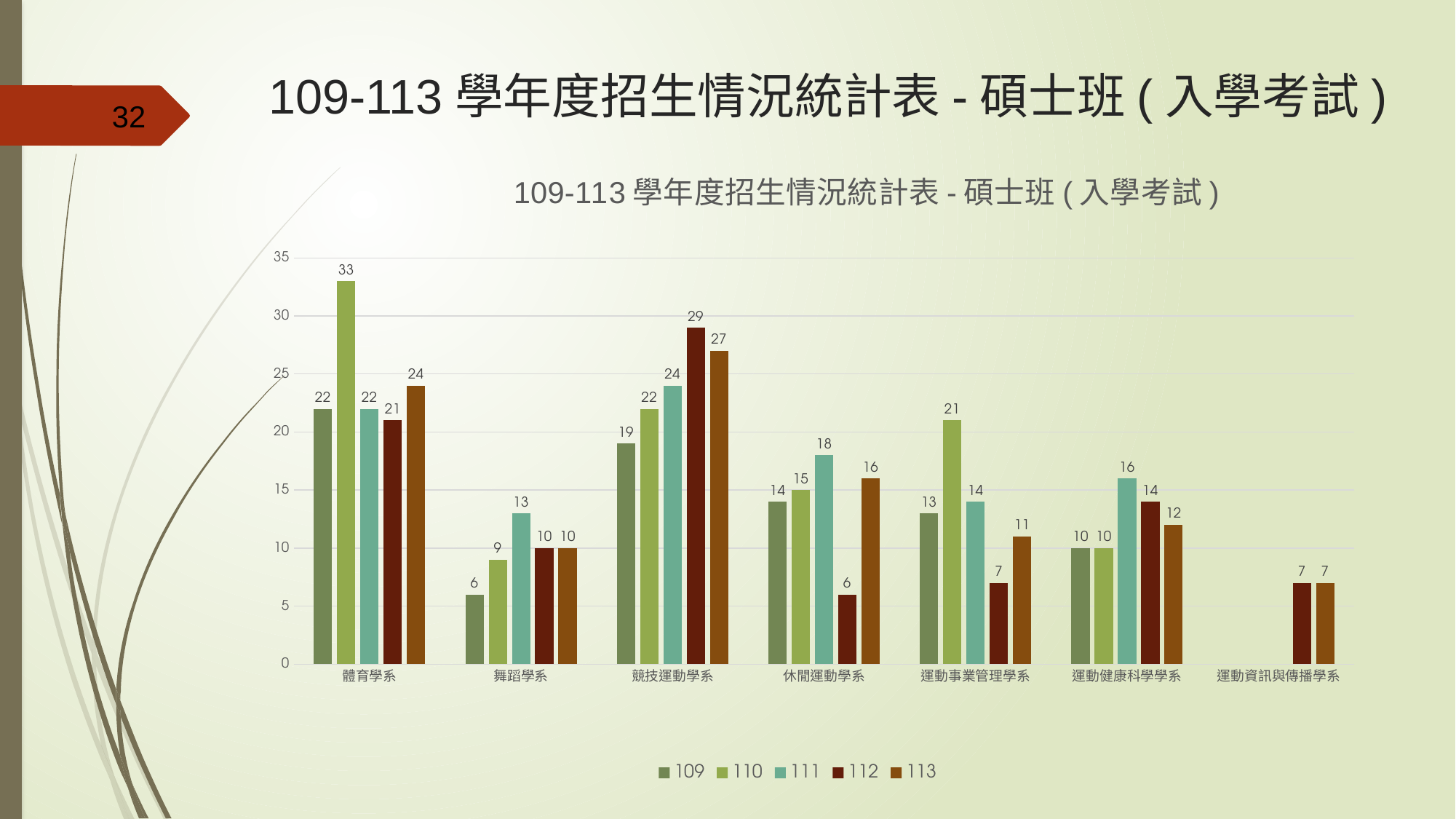

109-113學年度招生情況統計表-碩士班(入學考試)
32

### Chart: 109-113學年度招生情況統計表-碩士班(入學考試)

| Category | 109 | 110 | 111 | 112 | 113 |
|---|---|---|---|---|---|
| 體育學系 | 22.0 | 33.0 | 22.0 | 21.0 | 24.0 |
| 舞蹈學系 | 6.0 | 9.0 | 13.0 | 10.0 | 10.0 |
| 競技運動學系 | 19.0 | 22.0 | 24.0 | 29.0 | 27.0 |
| 休閒運動學系 | 14.0 | 15.0 | 18.0 | 6.0 | 16.0 |
| 運動事業管理學系 | 13.0 | 21.0 | 14.0 | 7.0 | 11.0 |
| 運動健康科學學系 | 10.0 | 10.0 | 16.0 | 14.0 | 12.0 |
| 運動資訊與傳播學系 | None | None | None | 7.0 | 7.0 |